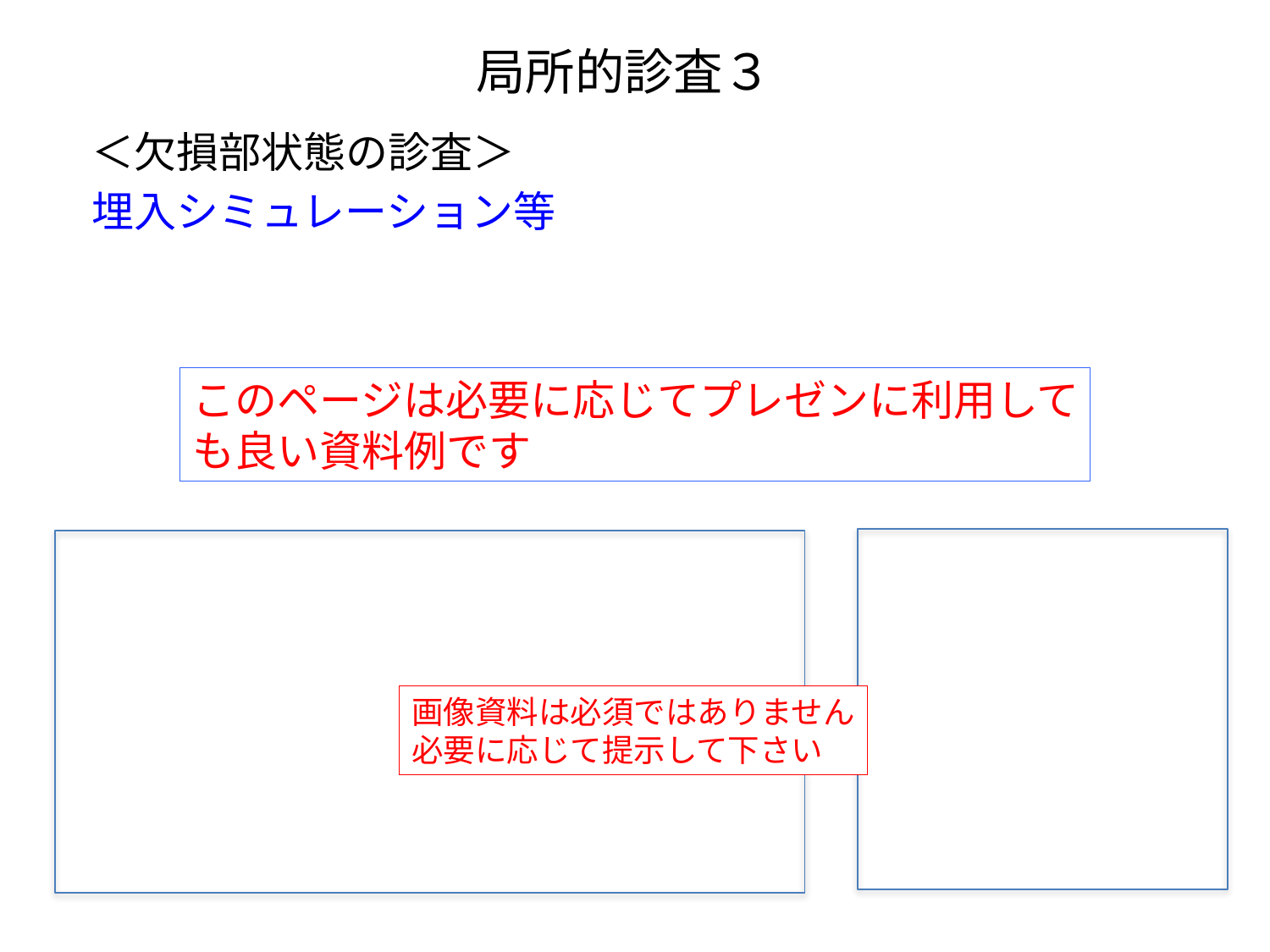

局所的診査３
＜欠損部状態の診査＞
埋入シミュレーション等
このページは必要に応じてプレゼンに利用しても良い資料例です

画像資料は必須ではありません
必要に応じて提示して下さい